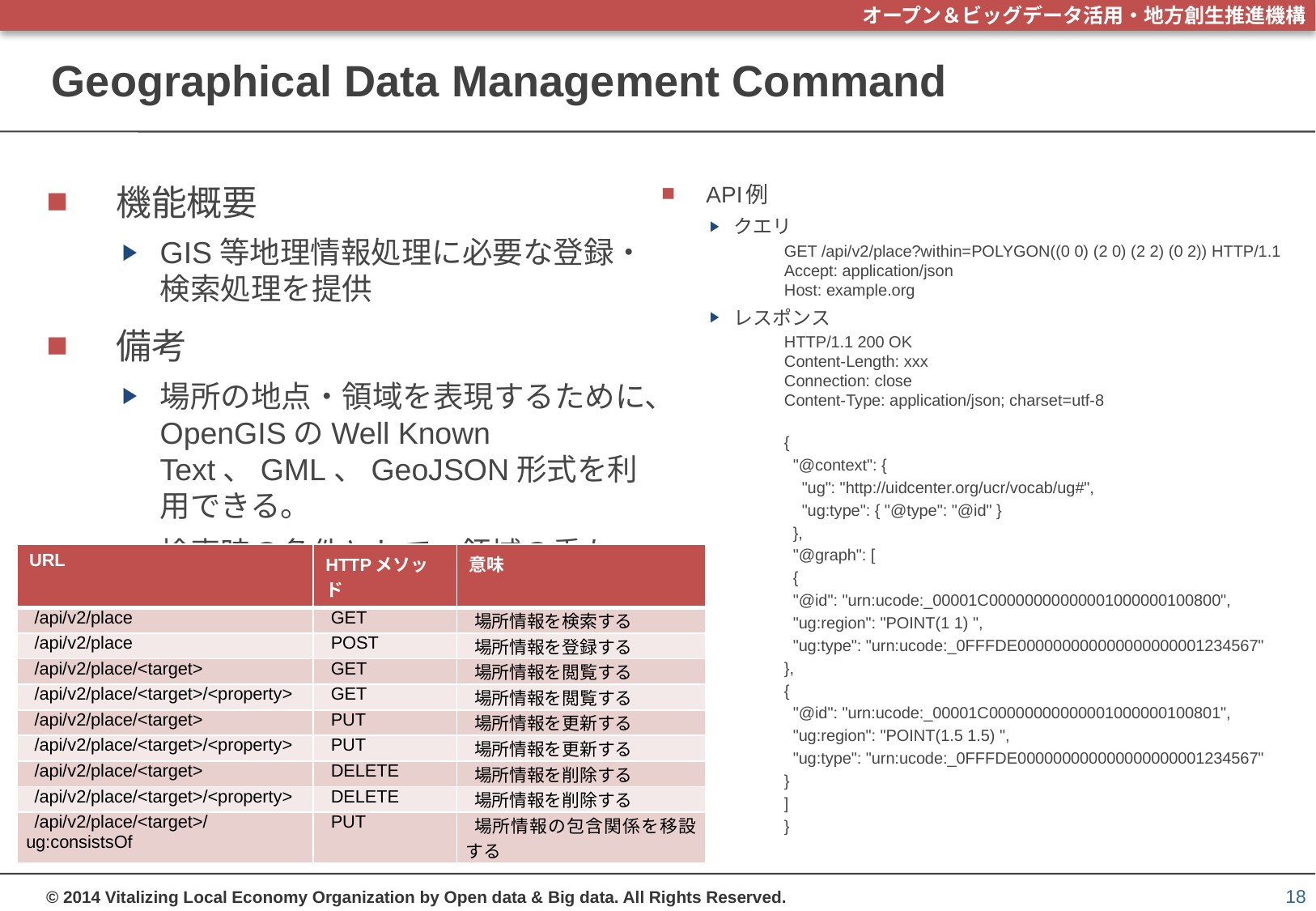

# Geographical Data Management Command
機能概要
GIS等地理情報処理に必要な登録・検索処理を提供
備考
場所の地点・領域を表現するために、OpenGISのWell Known Text、GML、GeoJSON形式を利用できる。
検索時の条件として、領域の重なり・包含を指定できる。
APIリスト

API例
クエリ
GET /api/v2/place?within=POLYGON((0 0) (2 0) (2 2) (0 2)) HTTP/1.1
Accept: application/json
Host: example.org
レスポンス
HTTP/1.1 200 OK
Content-Length: xxx
Connection: close
Content-Type: application/json; charset=utf-8
{
  "@context": {
    "ug": "http://uidcenter.org/ucr/vocab/ug#",
    "ug:type": { "@type": "@id" }
  },
  "@graph": [
  {
  "@id": "urn:ucode:_00001C00000000000001000000100800",
  "ug:region": "POINT(1 1) ",
  "ug:type": "urn:ucode:_0FFFDE000000000000000000001234567"
},
{
  "@id": "urn:ucode:_00001C00000000000001000000100801",
  "ug:region": "POINT(1.5 1.5) ",
  "ug:type": "urn:ucode:_0FFFDE000000000000000000001234567"
}
]
}
| URL | HTTPメソッド | 意味 |
| --- | --- | --- |
| /api/v2/place | GET | 場所情報を検索する |
| /api/v2/place | POST | 場所情報を登録する |
| /api/v2/place/<target> | GET | 場所情報を閲覧する |
| /api/v2/place/<target>/<property> | GET | 場所情報を閲覧する |
| /api/v2/place/<target> | PUT | 場所情報を更新する |
| /api/v2/place/<target>/<property> | PUT | 場所情報を更新する |
| /api/v2/place/<target> | DELETE | 場所情報を削除する |
| /api/v2/place/<target>/<property> | DELETE | 場所情報を削除する |
| /api/v2/place/<target>/ug:consistsOf | PUT | 場所情報の包含関係を移設する |
18